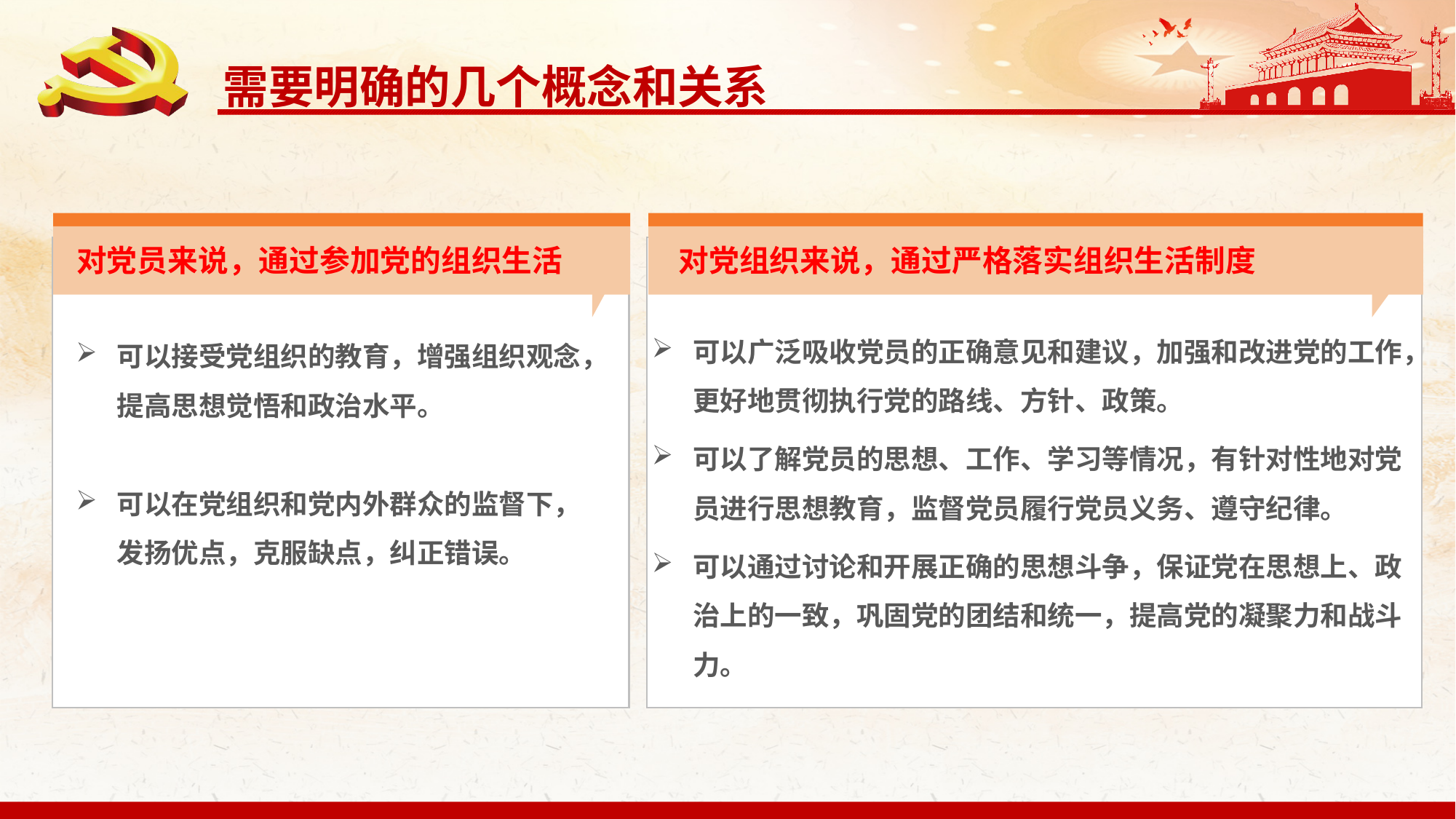

对党员来说，通过参加党的组织生活

可以接受党组织的教育，增强组织观念，提高思想觉悟和政治水平。

可以在党组织和党内外群众的监督下，发扬优点，克服缺点，纠正错误。

对党组织来说，通过严格落实组织生活制度

可以广泛吸收党员的正确意见和建议，加强和改进党的工作，更好地贯彻执行党的路线、方针、政策。
可以了解党员的思想、工作、学习等情况，有针对性地对党员进行思想教育，监督党员履行党员义务、遵守纪律。
可以通过讨论和开展正确的思想斗争，保证党在思想上、政治上的一致，巩固党的团结和统一，提高党的凝聚力和战斗力。